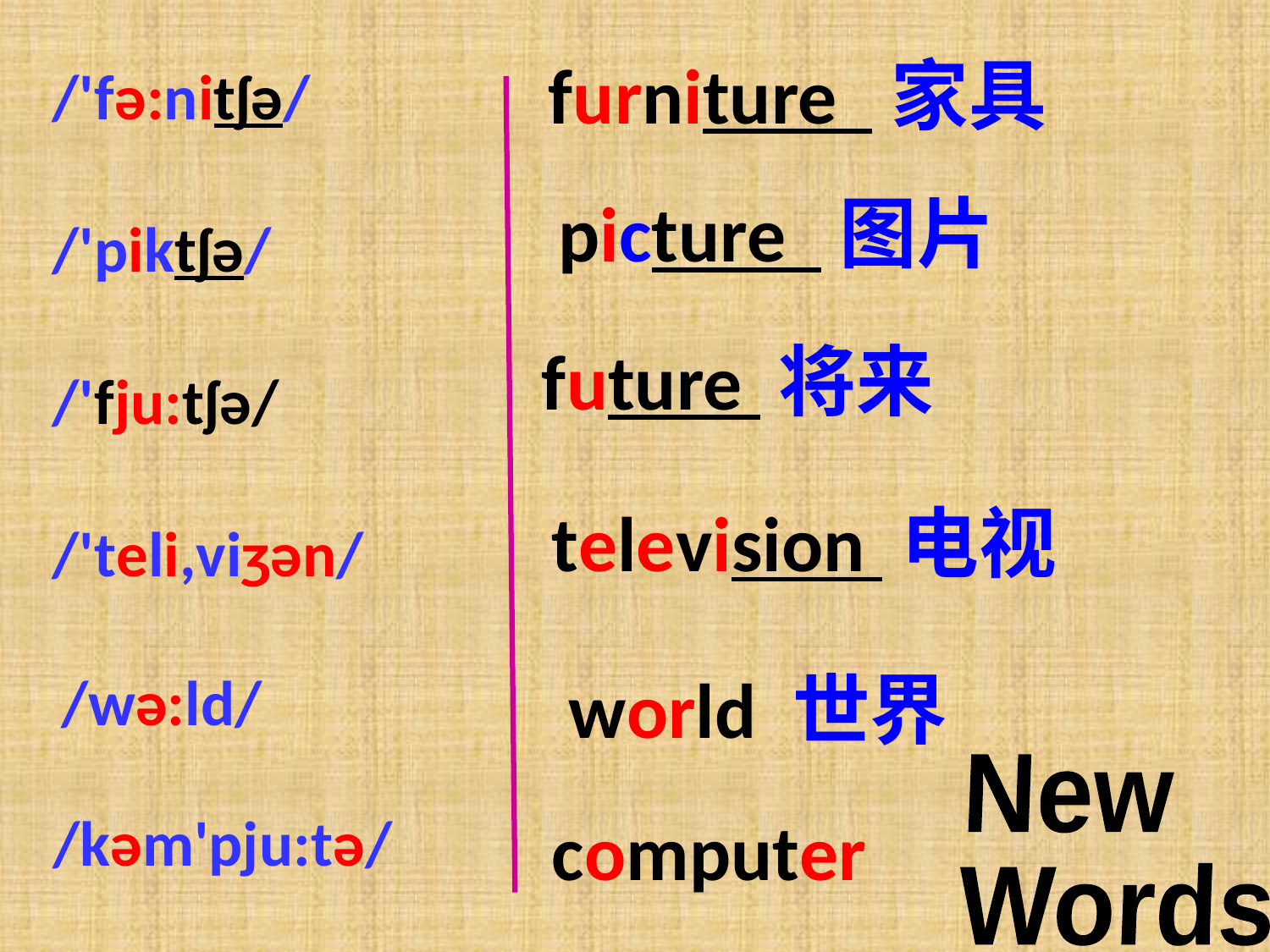

furniture  家具
/'fə:nitʃə/

/'piktʃə/

/'fju:tʃə/

/'teli,viʒən/

picture  图片
future 将来
television 电视

world 世界
/wə:ld/
New
Words
/kəm'pju:tə/
computer